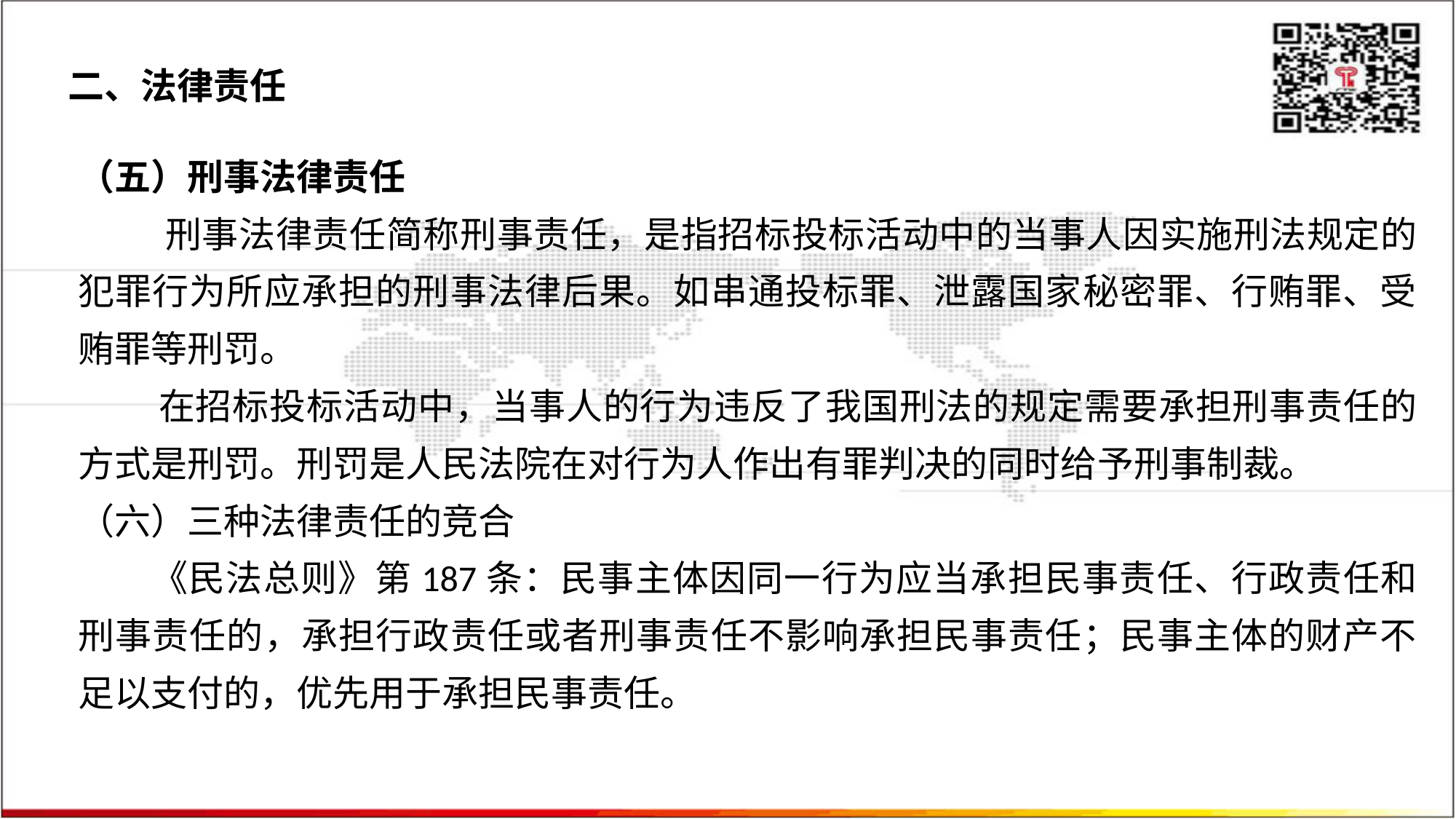

二、法律责任
（五）刑事法律责任
         刑事法律责任简称刑事责任，是指招标投标活动中的当事人因实施刑法规定的犯罪行为所应承担的刑事法律后果。如串通投标罪、泄露国家秘密罪、行贿罪、受贿罪等刑罚。
        在招标投标活动中，当事人的行为违反了我国刑法的规定需要承担刑事责任的方式是刑罚。刑罚是人民法院在对行为人作出有罪判决的同时给予刑事制裁。
（六）三种法律责任的竞合
       《民法总则》第187条：民事主体因同一行为应当承担民事责任、行政责任和刑事责任的，承担行政责任或者刑事责任不影响承担民事责任；民事主体的财产不足以支付的，优先用于承担民事责任。